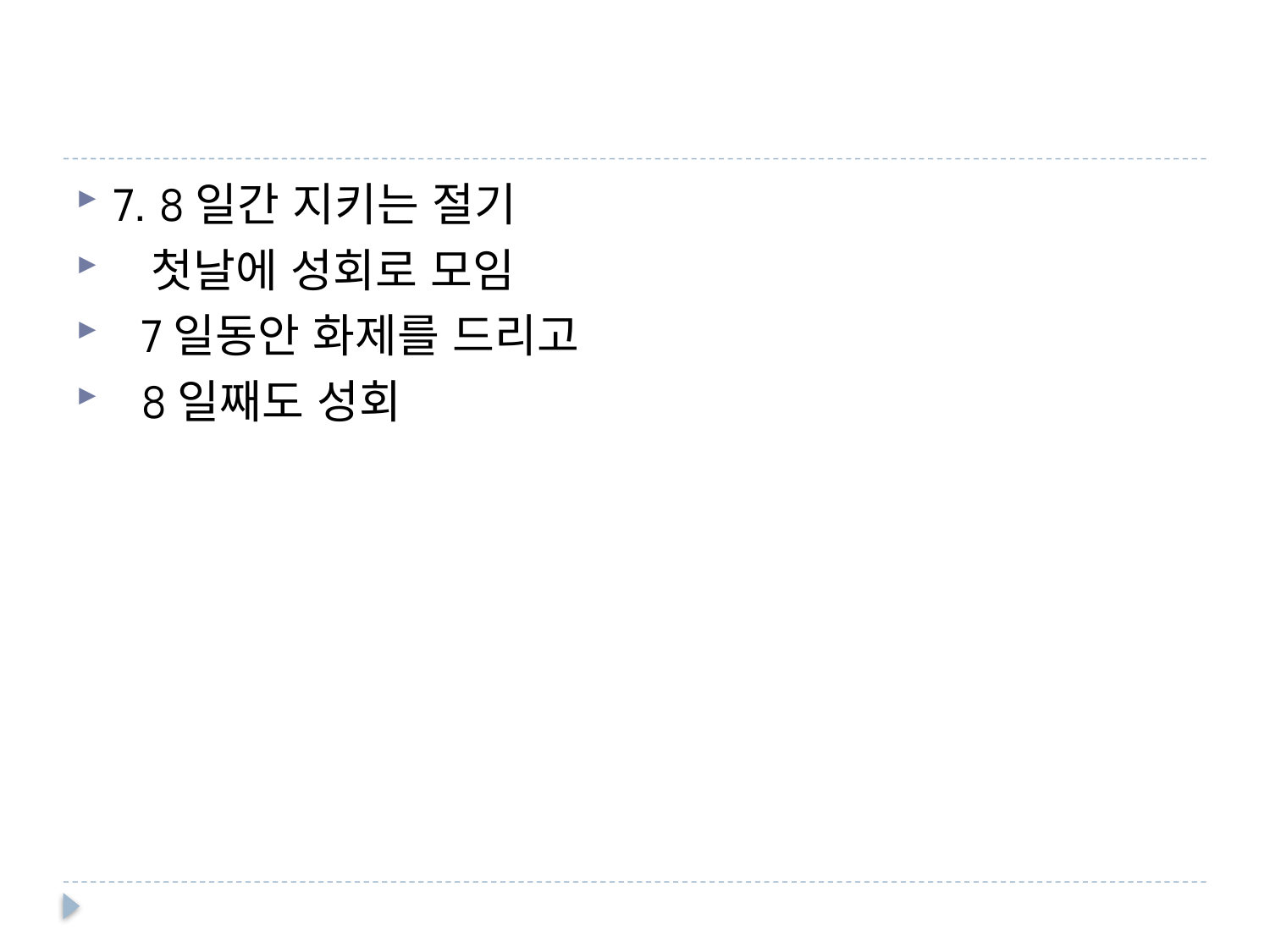

#
7. 8일간 지키는 절기
  첫날에 성회로 모임
  7일동안 화제를 드리고
  8일째도 성회